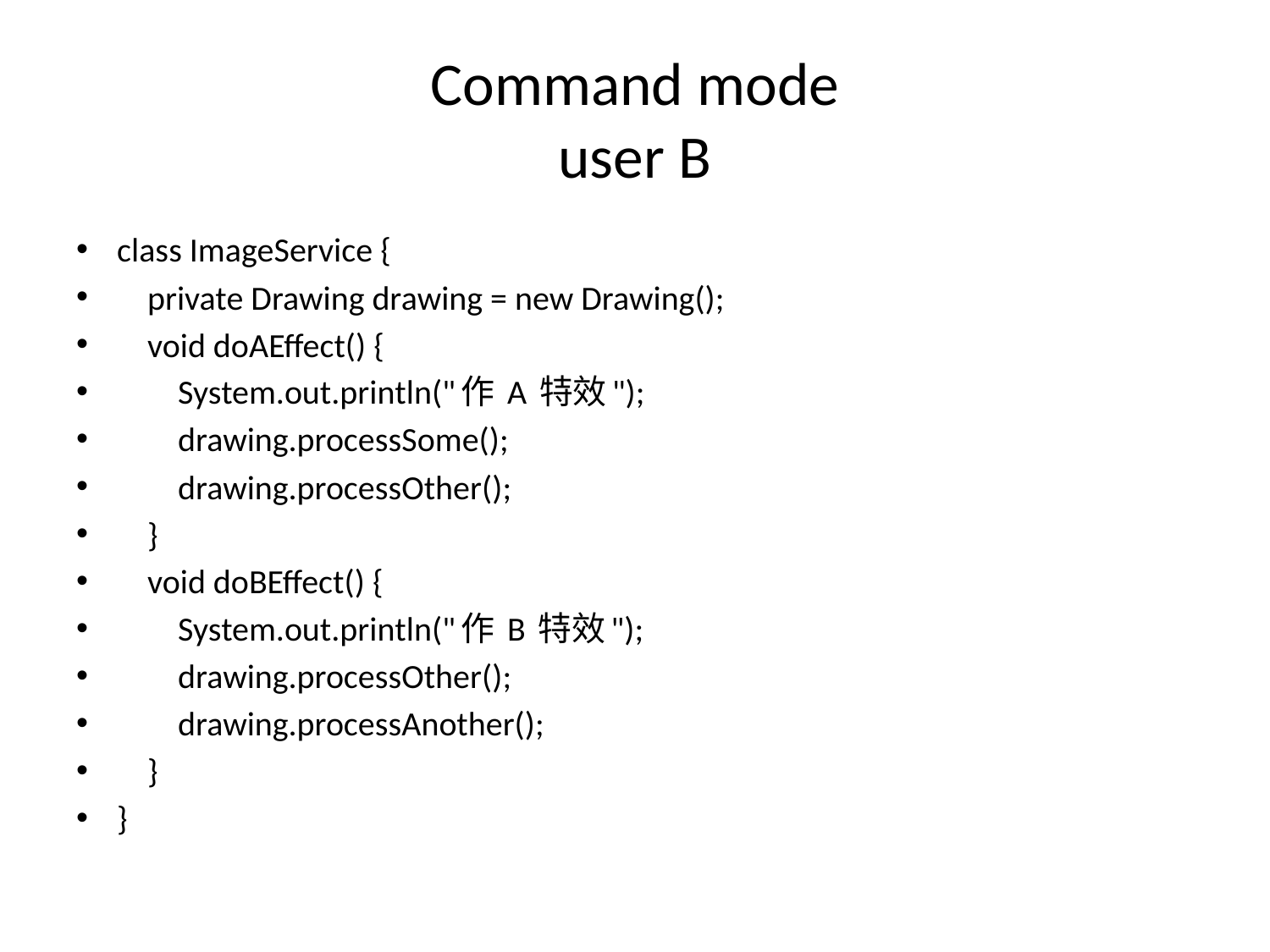

# Command mode user B
class ImageService {
    private Drawing drawing = new Drawing();
    void doAEffect() {
        System.out.println("作 A 特效");
        drawing.processSome();
        drawing.processOther();
    }
    void doBEffect() {
        System.out.println("作 B 特效");
        drawing.processOther();
        drawing.processAnother();
    }
}